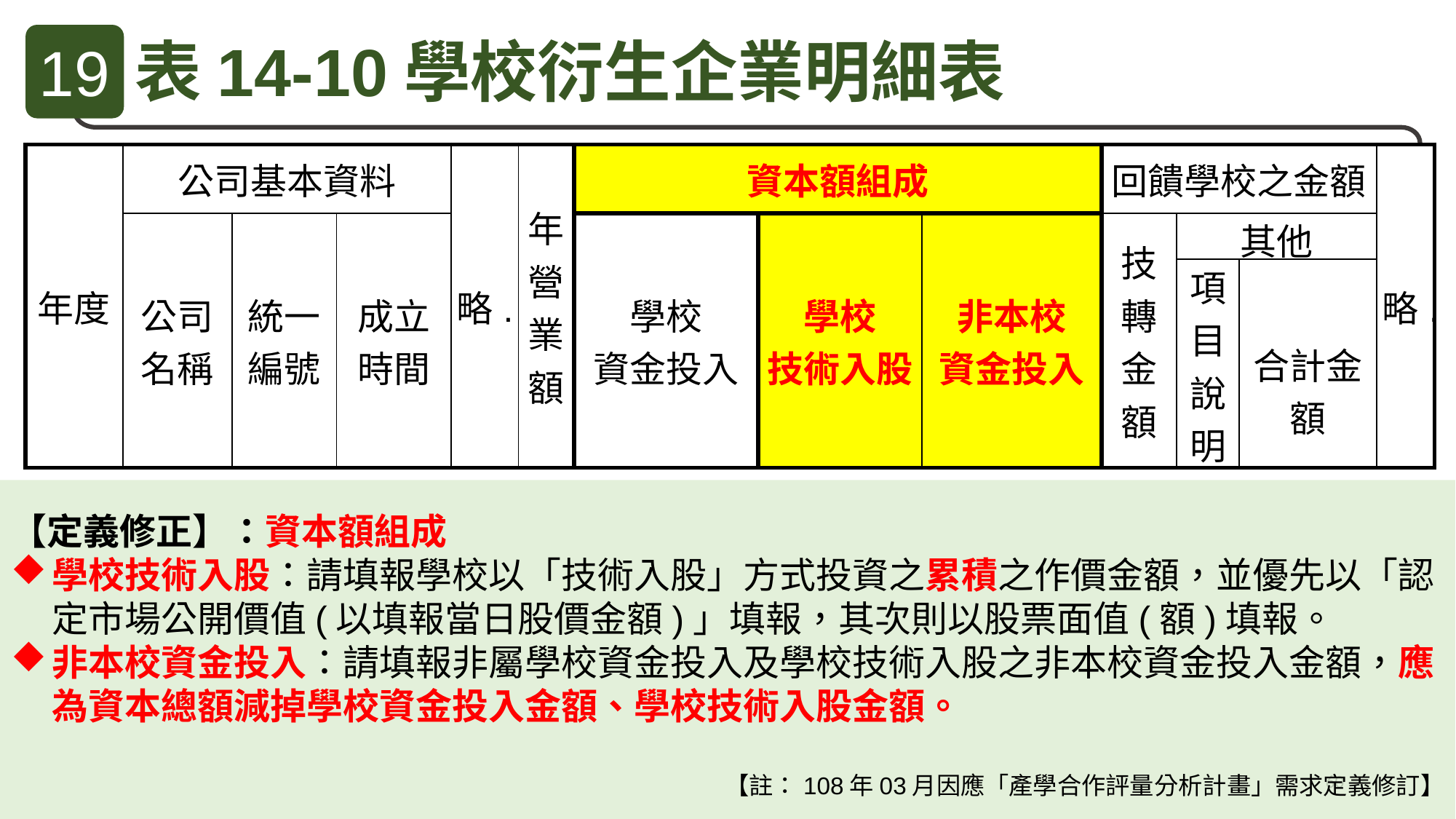

19
表14-10學校衍生企業明細表

| 年度 | 公司基本資料 |  |  | 略. | 年營業額 | 資本額組成 |  |  | 回饋學校之金額 |  |  | 略. |
| --- | --- | --- | --- | --- | --- | --- | --- | --- | --- | --- | --- | --- |
|  | 公司 名稱 | 統一 編號 | 成立 時間 |  |  | 學校 資金投入 | 學校 技術入股 | 非本校 資金投入 | 技轉金額 | 其他 |  |  |
|  |  |  |  |  |  |  |  |  |  | 項目說明 | 合計金額 |  |

【定義修正】：資本額組成
學校技術入股：請填報學校以「技術入股」方式投資之累積之作價金額，並優先以「認定市場公開價值(以填報當日股價金額)」填報，其次則以股票面值(額)填報。
非本校資金投入：請填報非屬學校資金投入及學校技術入股之非本校資金投入金額，應為資本總額減掉學校資金投入金額、學校技術入股金額。

【註：108年03月因應「產學合作評量分析計畫」需求定義修訂】

60